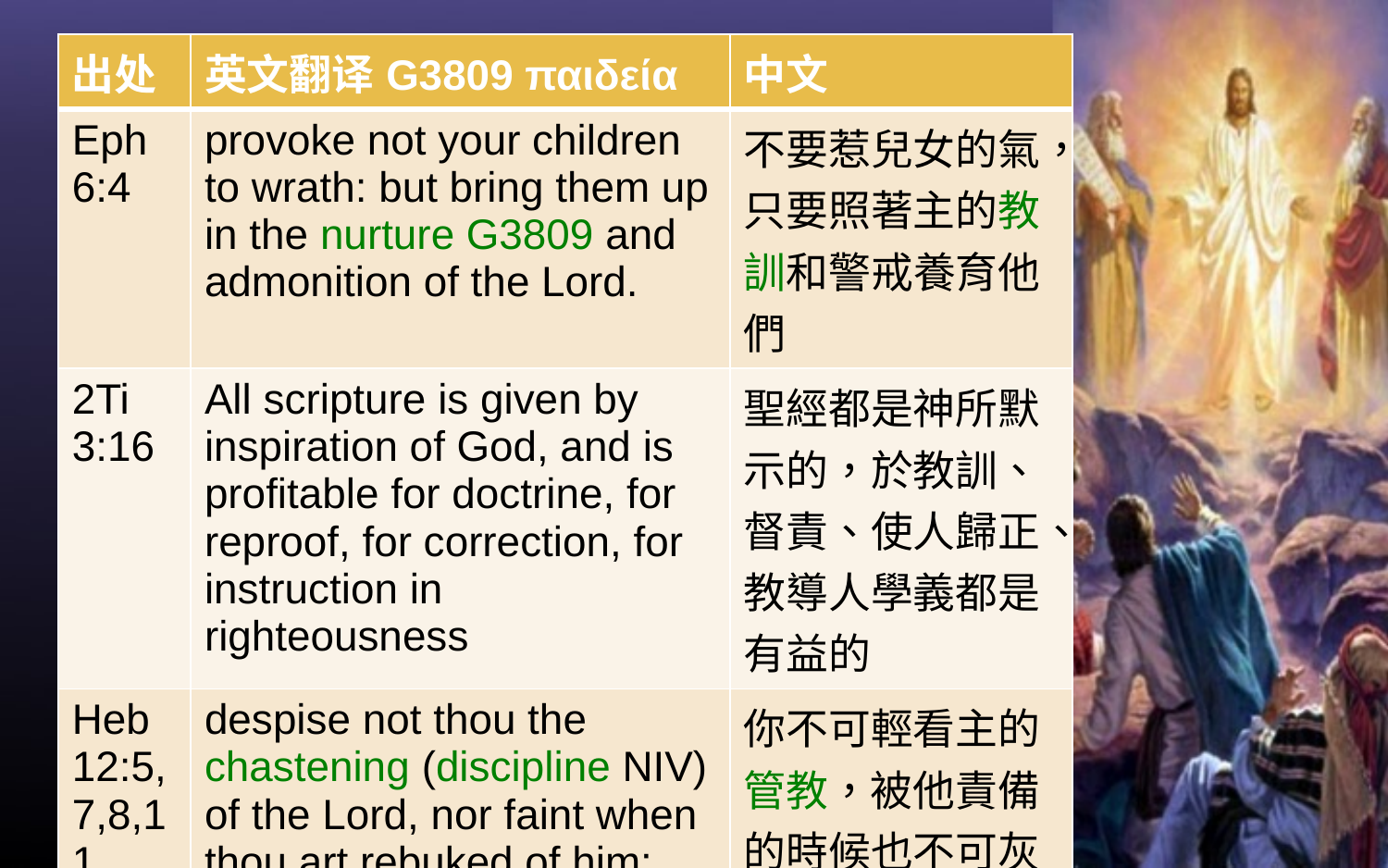

| 出处 | 英文翻译G3809 παιδεία | 中文 |
| --- | --- | --- |
| Eph 6:4 | provoke not your children to wrath: but bring them up in the nurture G3809 and admonition of the Lord. | 不要惹兒女的氣，只要照著主的教訓和警戒養育他們 |
| 2Ti 3:16 | All scripture is given by inspiration of God, and is profitable for doctrine, for reproof, for correction, for instruction in righteousness | 聖經都是神所默示的，於教訓、督責、使人歸正、教導人學義都是有益的 |
| Heb 12:5,7,8,11 | despise not thou the chastening (discipline NIV) of the Lord, nor faint when thou art rebuked of him: | 你不可輕看主的管教，被他責備的時候也不可灰心 |